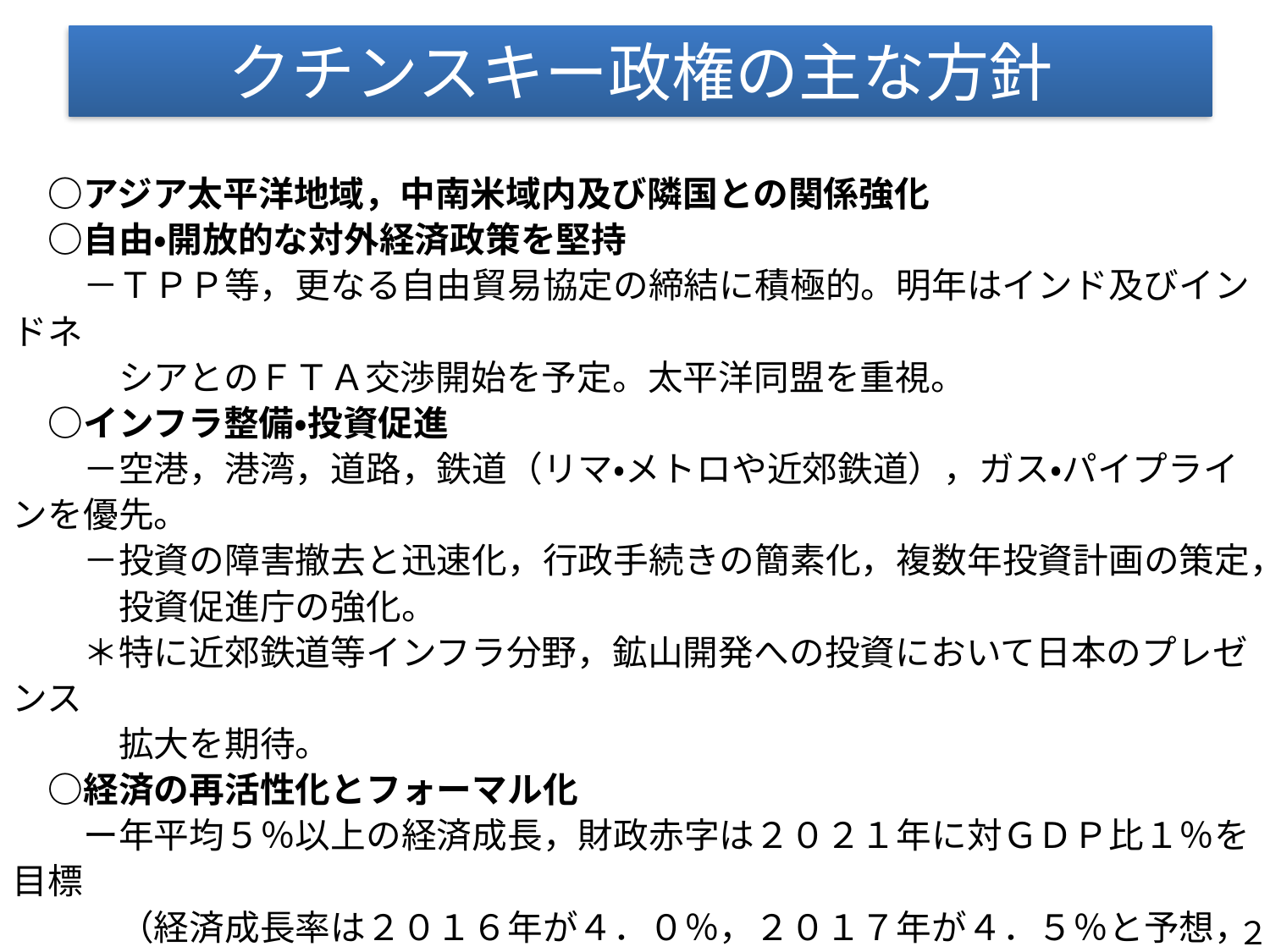

# クチンスキー政権の主な方針

　○アジア太平洋地域，中南米域内及び隣国との関係強化
　○自由・開放的な対外経済政策を堅持
　　－ＴＰＰ等，更なる自由貿易協定の締結に積極的。明年はインド及びインドネ
　　　シアとのＦＴＡ交渉開始を予定。太平洋同盟を重視。
　○インフラ整備・投資促進
　　－空港，港湾，道路，鉄道（リマ・メトロや近郊鉄道），ガス・パイプラインを優先。
　　－投資の障害撤去と迅速化，行政手続きの簡素化，複数年投資計画の策定，
　　　投資促進庁の強化。
　　＊特に近郊鉄道等インフラ分野，鉱山開発への投資において日本のプレゼンス
　　　拡大を期待。
　○経済の再活性化とフォーマル化
　　ー年平均５％以上の経済成長，財政赤字は２０２１年に対ＧＤＰ比１％を目標
　　　（経済成長率は２０１６年が４．０％，２０１７年が４．５％と予想，財政赤字（対Ｇ
　　　ＤＰ比）は２０１５年が２．１％。２０１６年は３．２％と予想）
　　ー税制改革（一般売上税の１％引き下げや課税対象の拡大，中小企業優遇）
　○２０２１年までのＯＥＣＤ加盟
２